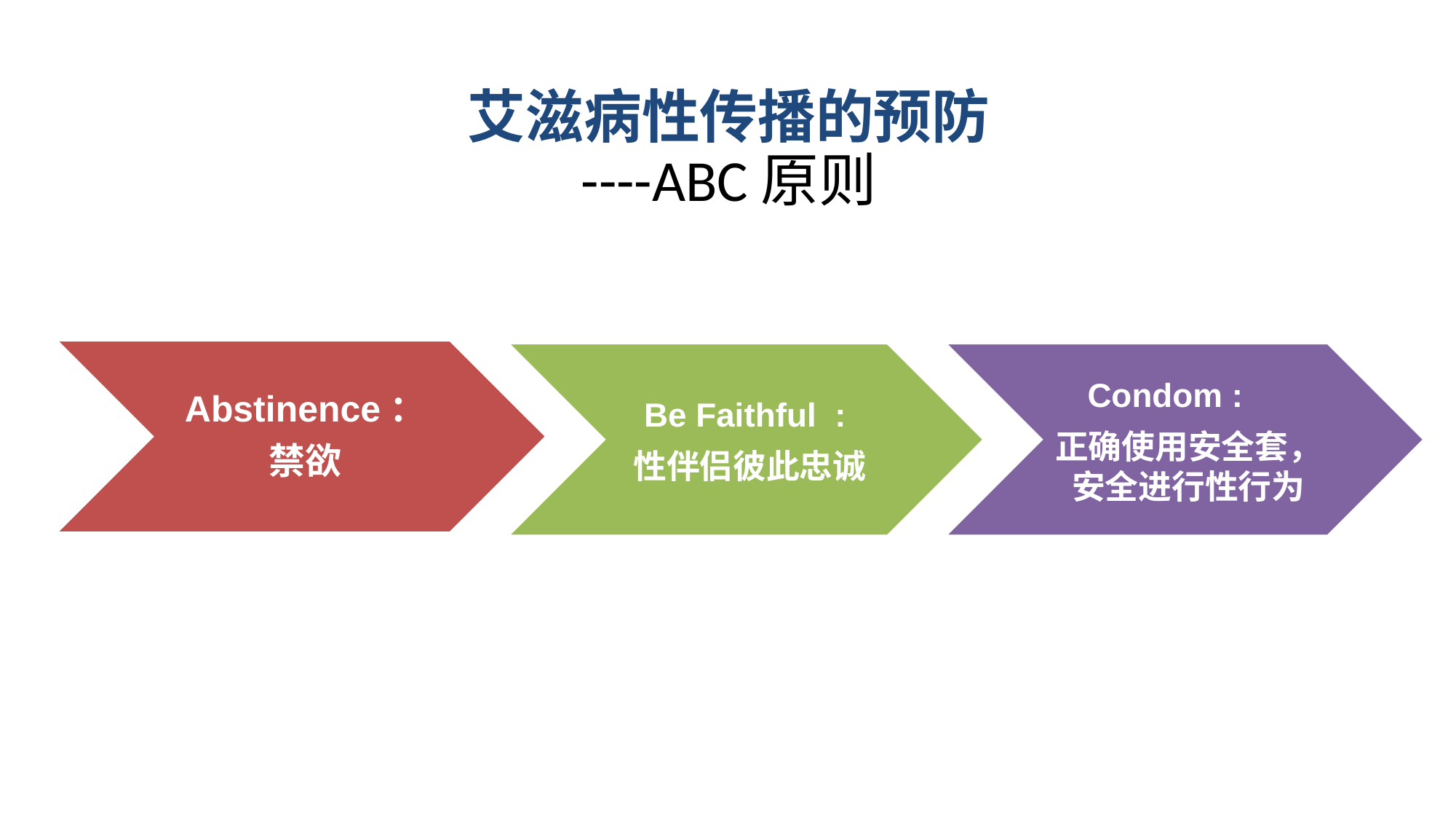

# 艾滋病性传播的预防 ----ABC原则
Abstinence：
禁欲
Be Faithful  :
性伴侣彼此忠诚
Condom :
正确使用安全套，安全进行性行为